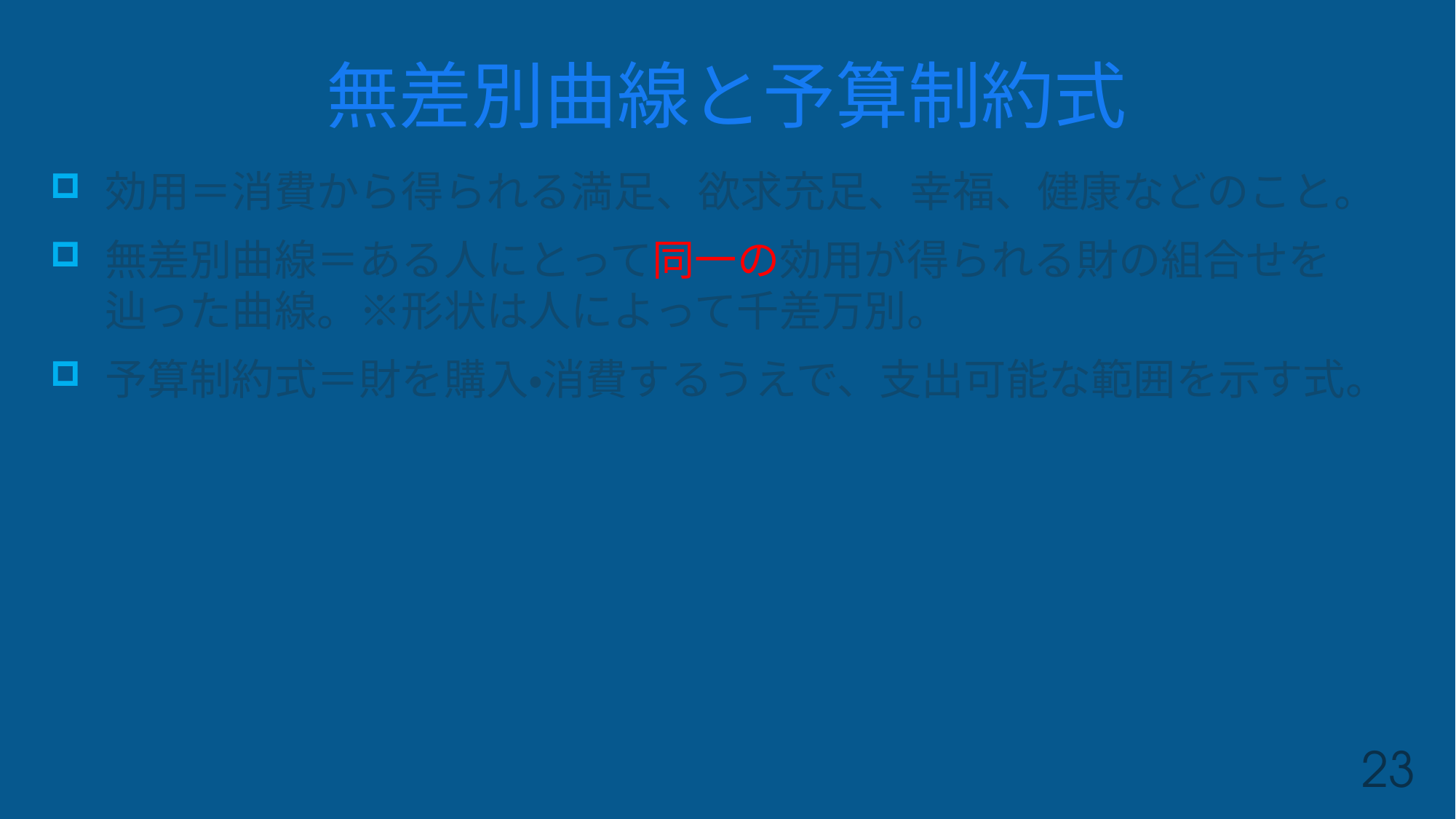

# 無差別曲線と予算制約式
効用＝消費から得られる満足、欲求充足、幸福、健康などのこと。
無差別曲線＝ある人にとって同一の効用が得られる財の組合せを辿った曲線。※形状は人によって千差万別。
予算制約式＝財を購入・消費するうえで、支出可能な範囲を示す式。

23